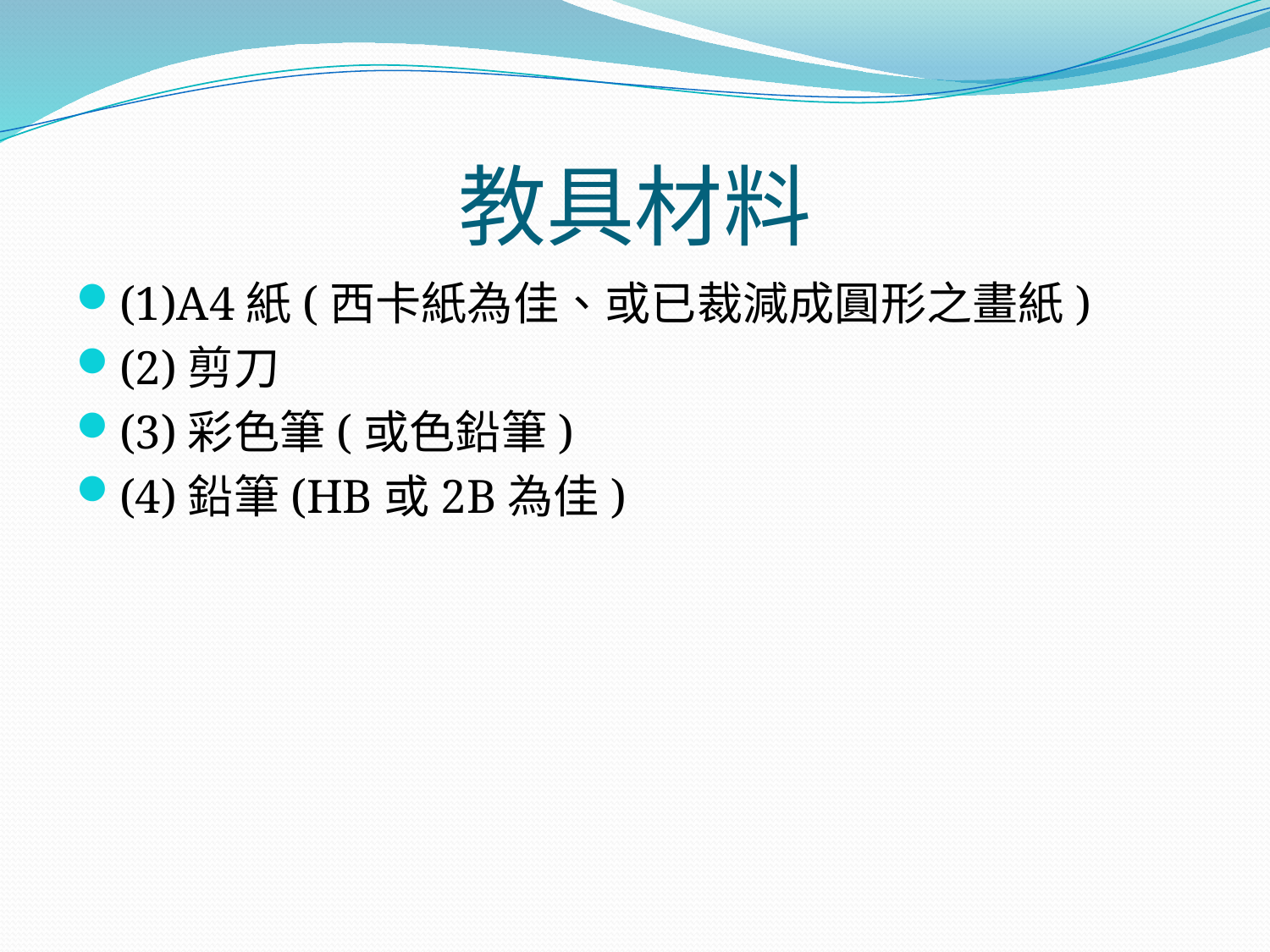

# 教具材料
(1)A4紙(西卡紙為佳、或已裁減成圓形之畫紙)
(2)剪刀
(3)彩色筆(或色鉛筆)
(4)鉛筆(HB或2B為佳)